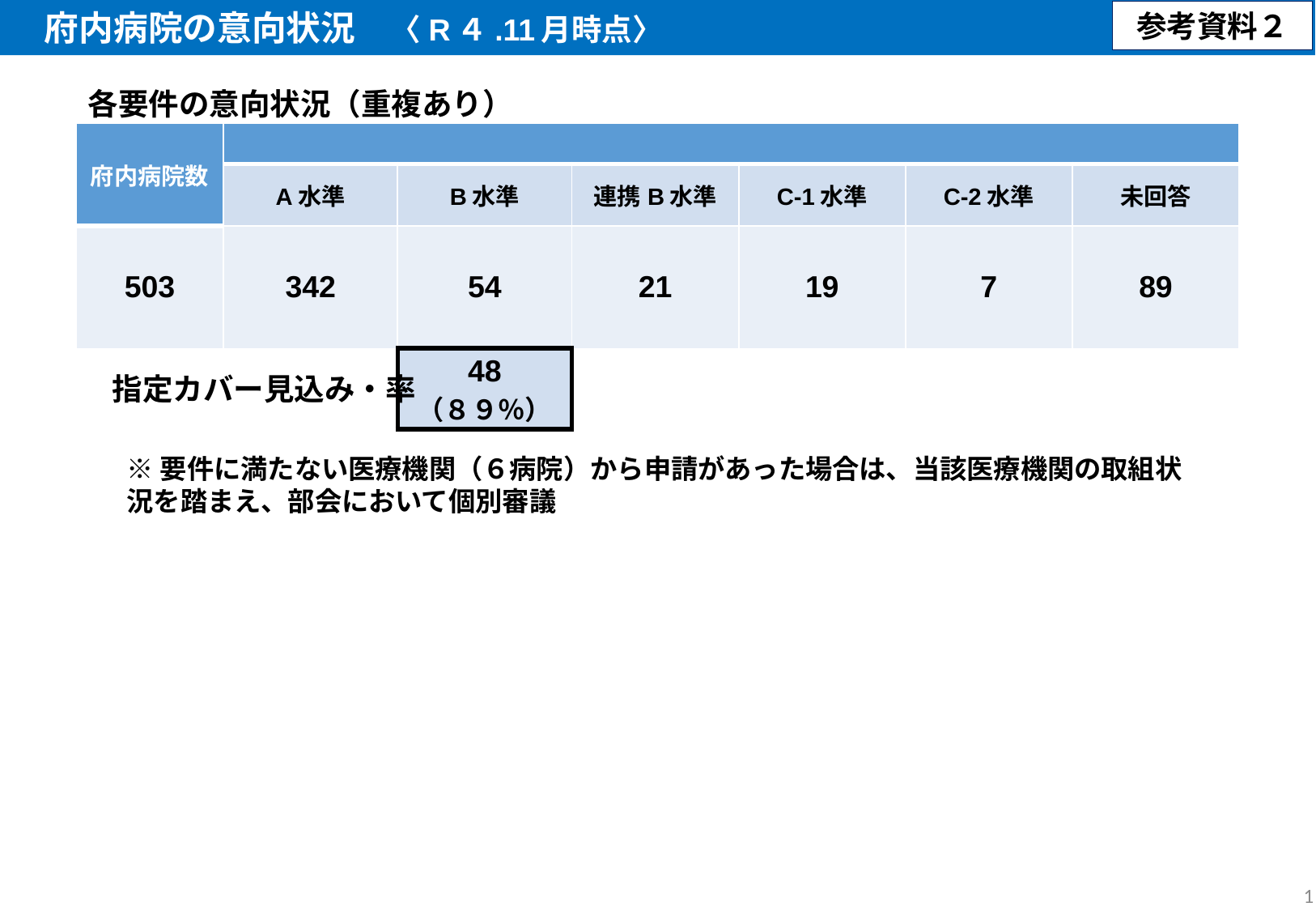

府内病院の意向状況　〈R４.11月時点〉
参考資料２
各要件の意向状況（重複あり）
| 府内病院数 |  |  |  |  |  |  |
| --- | --- | --- | --- | --- | --- | --- |
|  | A水準 | B水準 | 連携B水準 | C-1水準 | C-2水準 | 未回答 |
| 503 | 342 | 54 | 21 | 19 | 7 | 89 |
|  |  | 48 （８９％） |  |  |  |  |
指定カバー見込み・率
※要件に満たない医療機関（６病院）から申請があった場合は、当該医療機関の取組状況を踏まえ、部会において個別審議
1